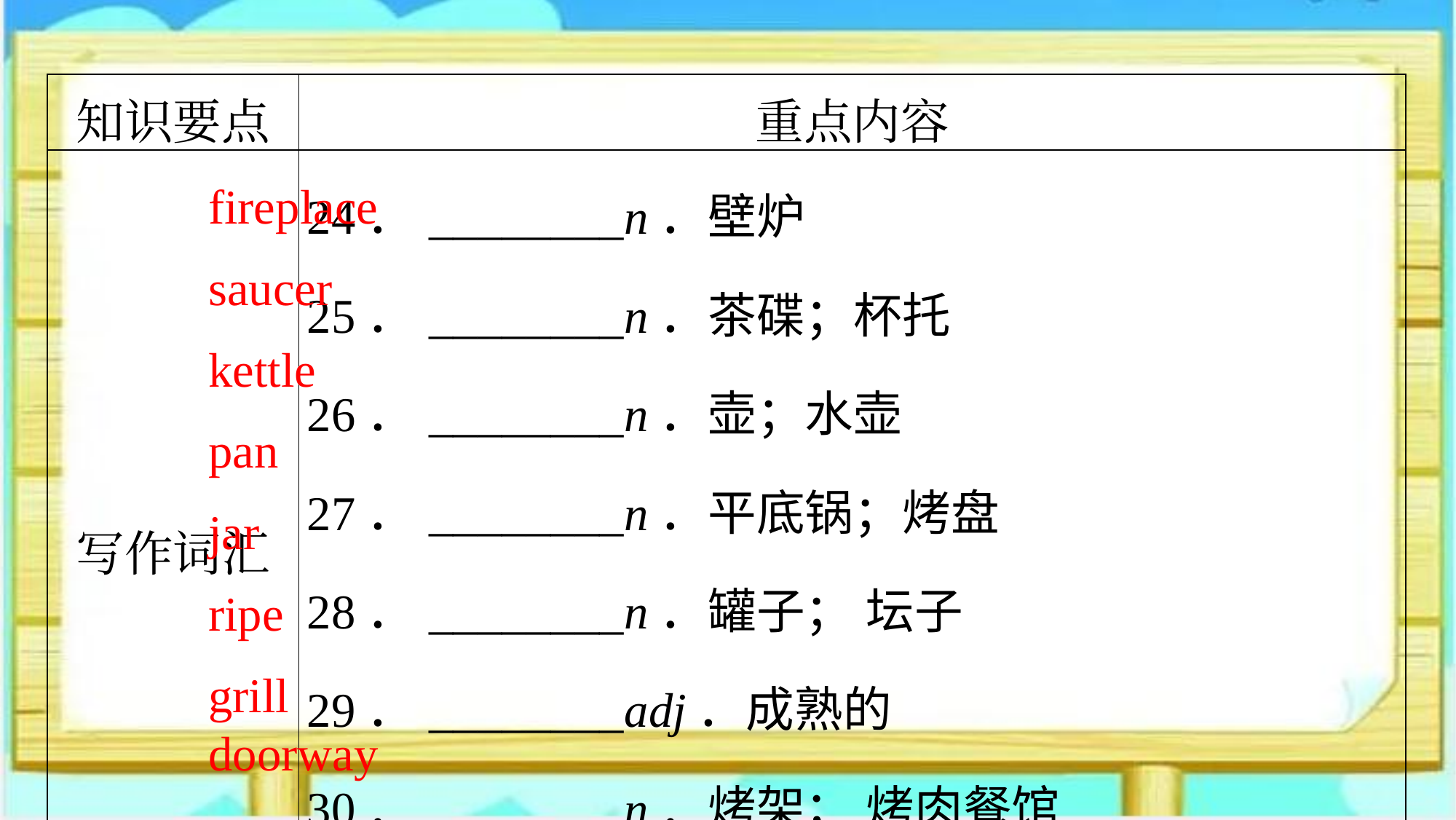

| 知识要点 | 重点内容 |
| --- | --- |
| 写作词汇 | 24．\_\_\_\_\_\_\_\_n．壁炉 25．\_\_\_\_\_\_\_\_n．茶碟；杯托 26．\_\_\_\_\_\_\_\_n．壶；水壶 27．\_\_\_\_\_\_\_\_n．平底锅；烤盘 28．\_\_\_\_\_\_\_\_n．罐子； 坛子 29．\_\_\_\_\_\_\_\_adj．成熟的 30．\_\_\_\_\_\_\_\_n．烤架； 烤肉餐馆 31．\_\_\_\_\_\_\_\_n．门口； 出入口；门道 |
fireplace
saucer
kettle
pan
jar
ripe
grill
doorway